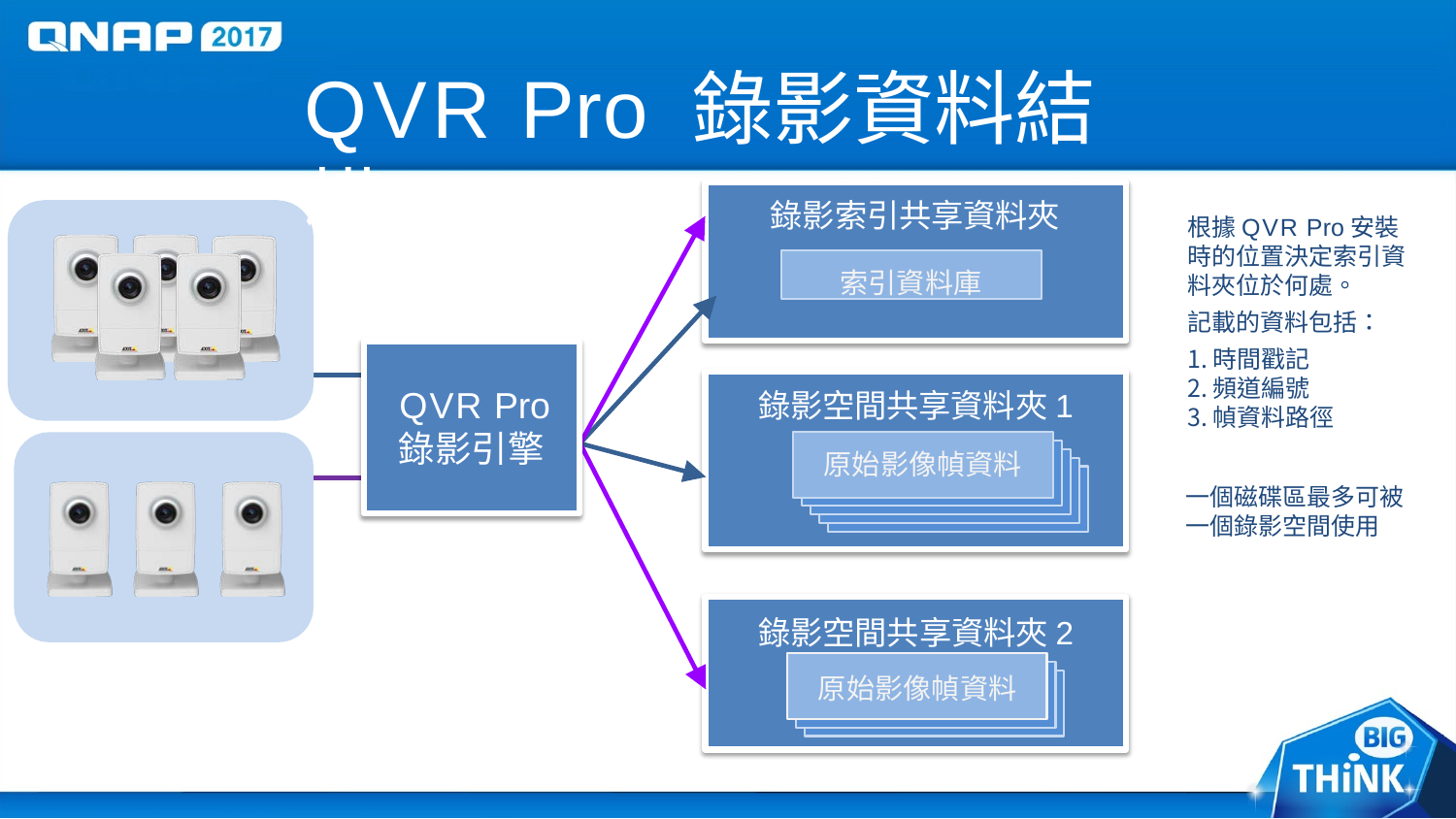

# QVR Pro 錄影資料結構

錄影索引共享資料夾

根據QVR Pro安裝 時的位置決定索引資 料夾位於何處。
記載的資料包括：
時間戳記
頻道編號
幀資料路徑

索引資料庫

QVR Pro
錄影引擎
錄影空間共享資料夾1
原始影像幀資料

RAW Frame File

RAW Frame File

一個磁碟區最多可被 一個錄影空間使用

錄影空間共享資料夾2
原始影像幀資料

RAW Frame File
RAW Frame File

RAW Frame File
RAW Frame File